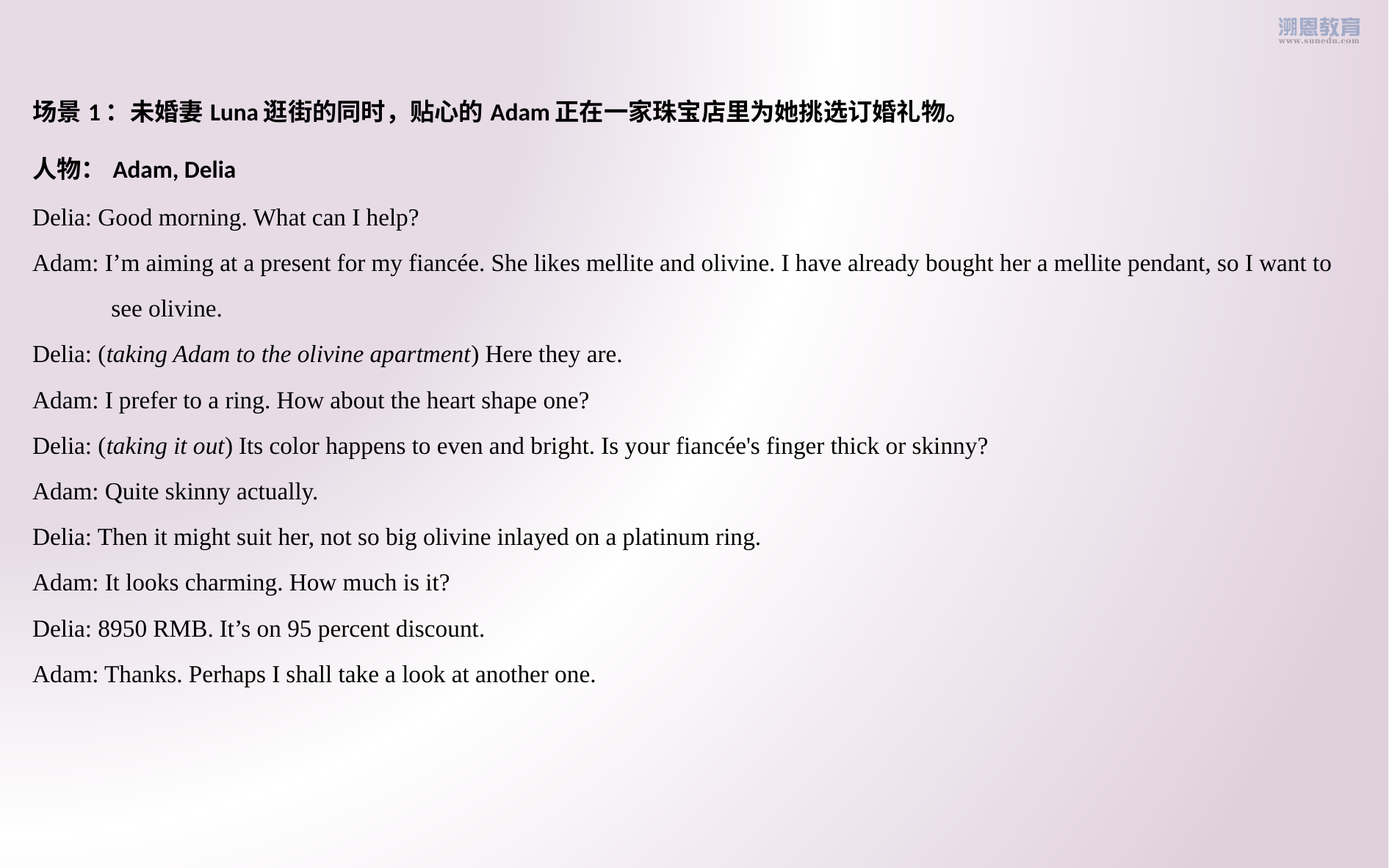

场景1：未婚妻Luna逛街的同时，贴心的Adam正在一家珠宝店里为她挑选订婚礼物。
人物：Adam, Delia
Delia: Good morning. What can I help?
Adam: I’m aiming at a present for my fiancée. She likes mellite and olivine. I have already bought her a mellite pendant, so I want to
             see olivine.
Delia: (taking Adam to the olivine apartment) Here they are.
Adam: I prefer to a ring. How about the heart shape one?
Delia: (taking it out) Its color happens to even and bright. Is your fiancée's finger thick or skinny?
Adam: Quite skinny actually.
Delia: Then it might suit her, not so big olivine inlayed on a platinum ring.
Adam: It looks charming. How much is it?
Delia: 8950 RMB. It’s on 95 percent discount.
Adam: Thanks. Perhaps I shall take a look at another one.